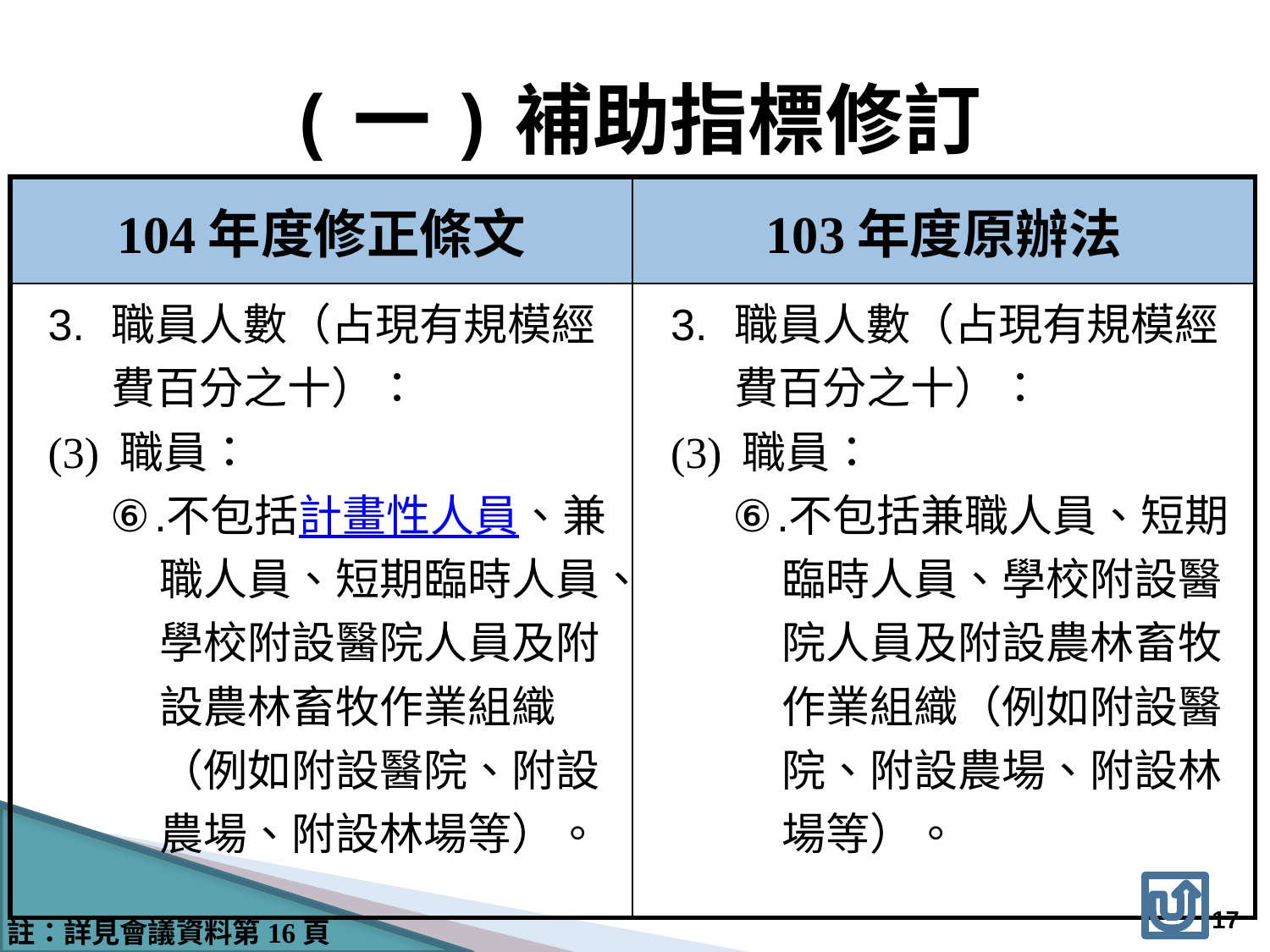

(一)補助指標修訂
| 104年度修正條文 | 103年度原辦法 |
| --- | --- |
| 職員人數（占現有規模經費百分之十）： (3) 職員： 不包括計畫性人員、兼職人員、短期臨時人員、學校附設醫院人員及附設農林畜牧作業組織（例如附設醫院、附設農場、附設林場等）。 | 職員人數（占現有規模經費百分之十）： (3) 職員： 不包括兼職人員、短期臨時人員、學校附設醫院人員及附設農林畜牧作業組織（例如附設醫院、附設農場、附設林場等）。 |

17
註：詳見會議資料第16頁